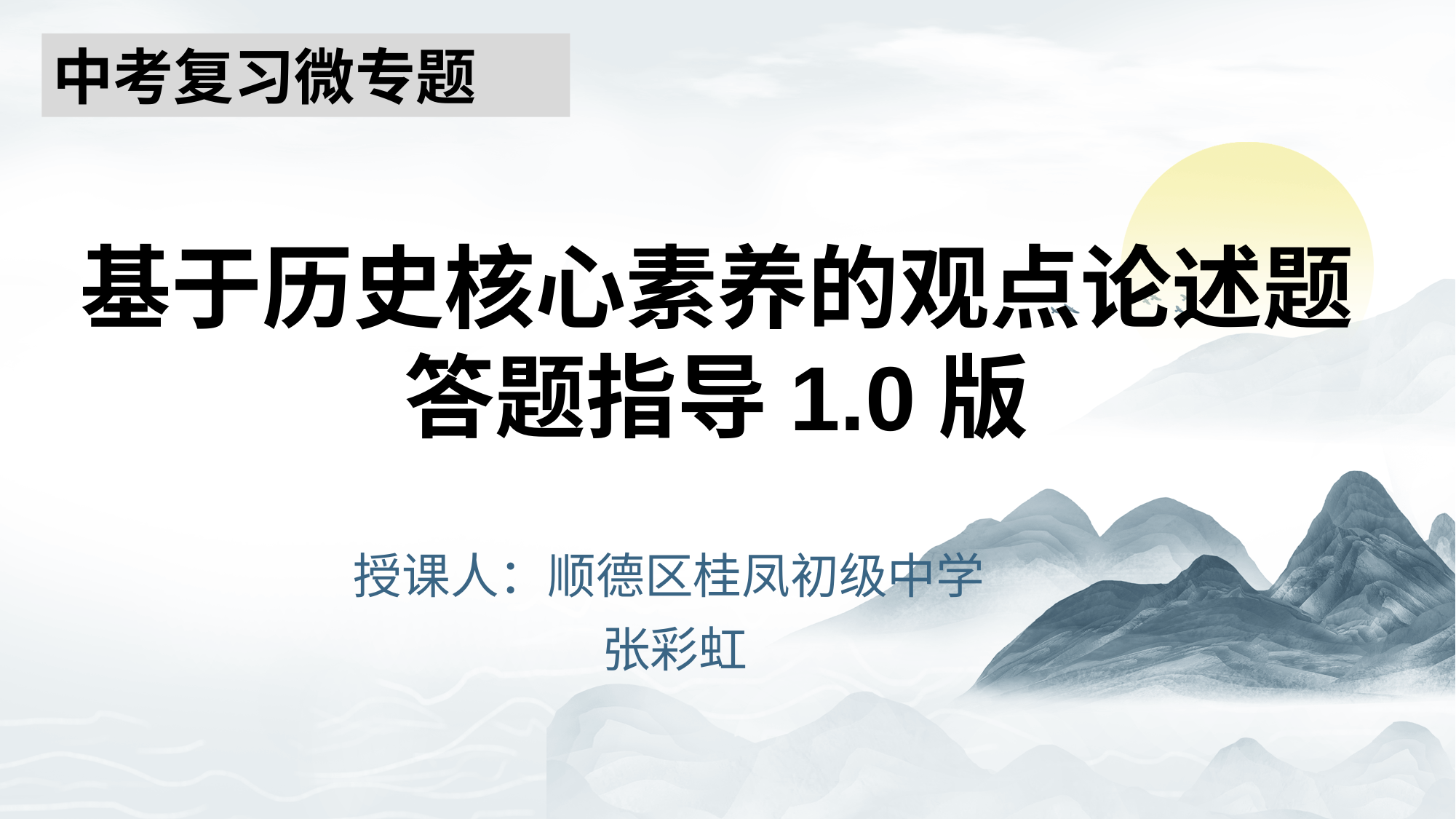

中考复习微专题
# 基于历史核心素养的观点论述题答题指导1.0版
授课人：顺德区桂凤初级中学
张彩虹